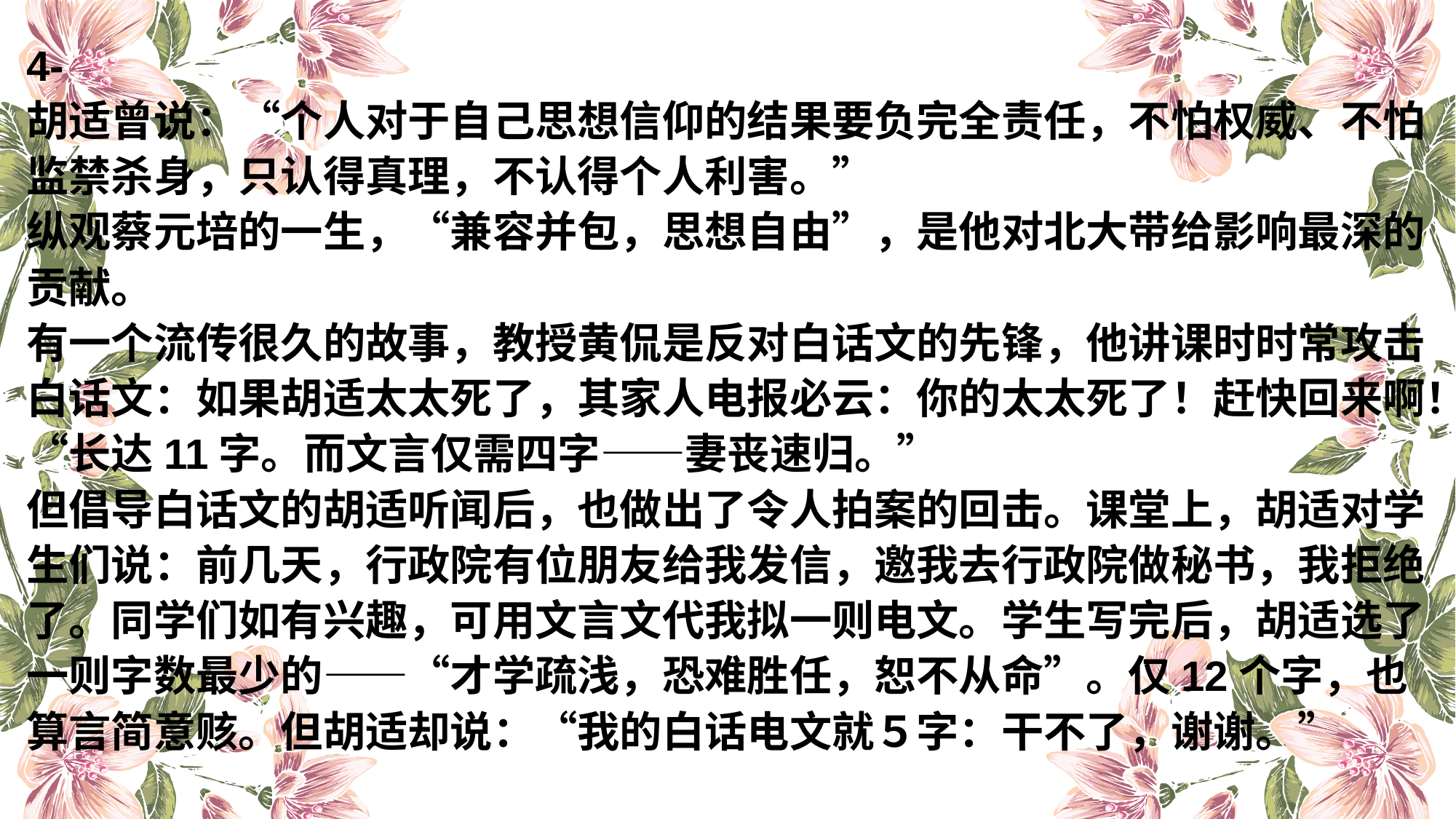

4-
胡适曾说：“个人对于自己思想信仰的结果要负完全责任，不怕权威、不怕监禁杀身，只认得真理，不认得个人利害。”
纵观蔡元培的一生，“兼容并包，思想自由”，是他对北大带给影响最深的贡献。
有一个流传很久的故事，教授黄侃是反对白话文的先锋，他讲课时时常攻击白话文：如果胡适太太死了，其家人电报必云：你的太太死了！赶快回来啊！“长达11字。而文言仅需四字——妻丧速归。”
但倡导白话文的胡适听闻后，也做出了令人拍案的回击。课堂上，胡适对学生们说：前几天，行政院有位朋友给我发信，邀我去行政院做秘书，我拒绝了。同学们如有兴趣，可用文言文代我拟一则电文。学生写完后，胡适选了一则字数最少的——“才学疏浅，恐难胜任，恕不从命”。仅12个字，也算言简意赅。但胡适却说：“我的白话电文就５字：干不了，谢谢。”